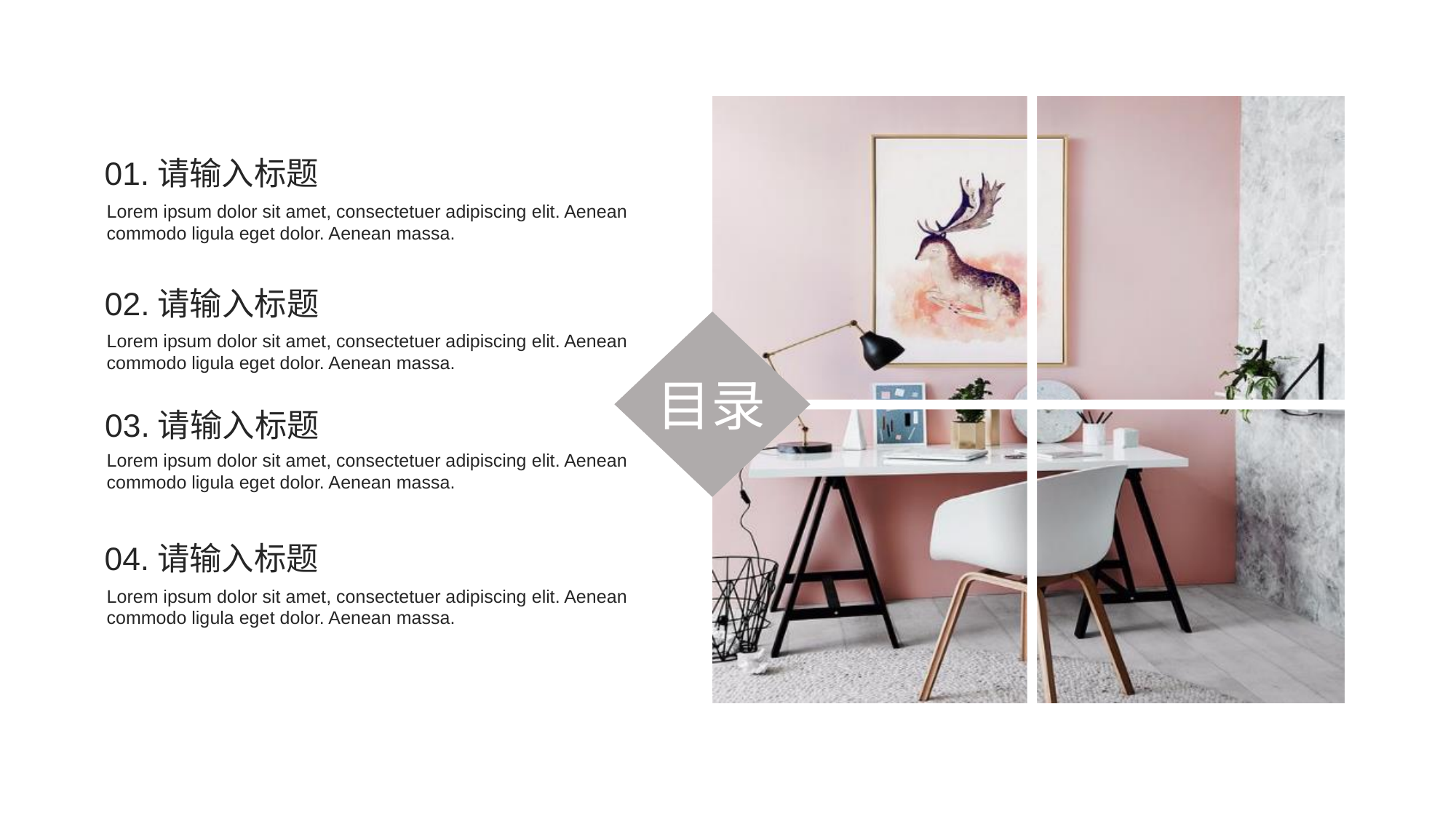

01.请输入标题
Lorem ipsum dolor sit amet, consectetuer adipiscing elit. Aenean commodo ligula eget dolor. Aenean massa.
02.请输入标题

Lorem ipsum dolor sit amet, consectetuer adipiscing elit. Aenean commodo ligula eget dolor. Aenean massa.
目录
03.请输入标题

Lorem ipsum dolor sit amet, consectetuer adipiscing elit. Aenean commodo ligula eget dolor. Aenean massa.
04.请输入标题

Lorem ipsum dolor sit amet, consectetuer adipiscing elit. Aenean commodo ligula eget dolor. Aenean massa.